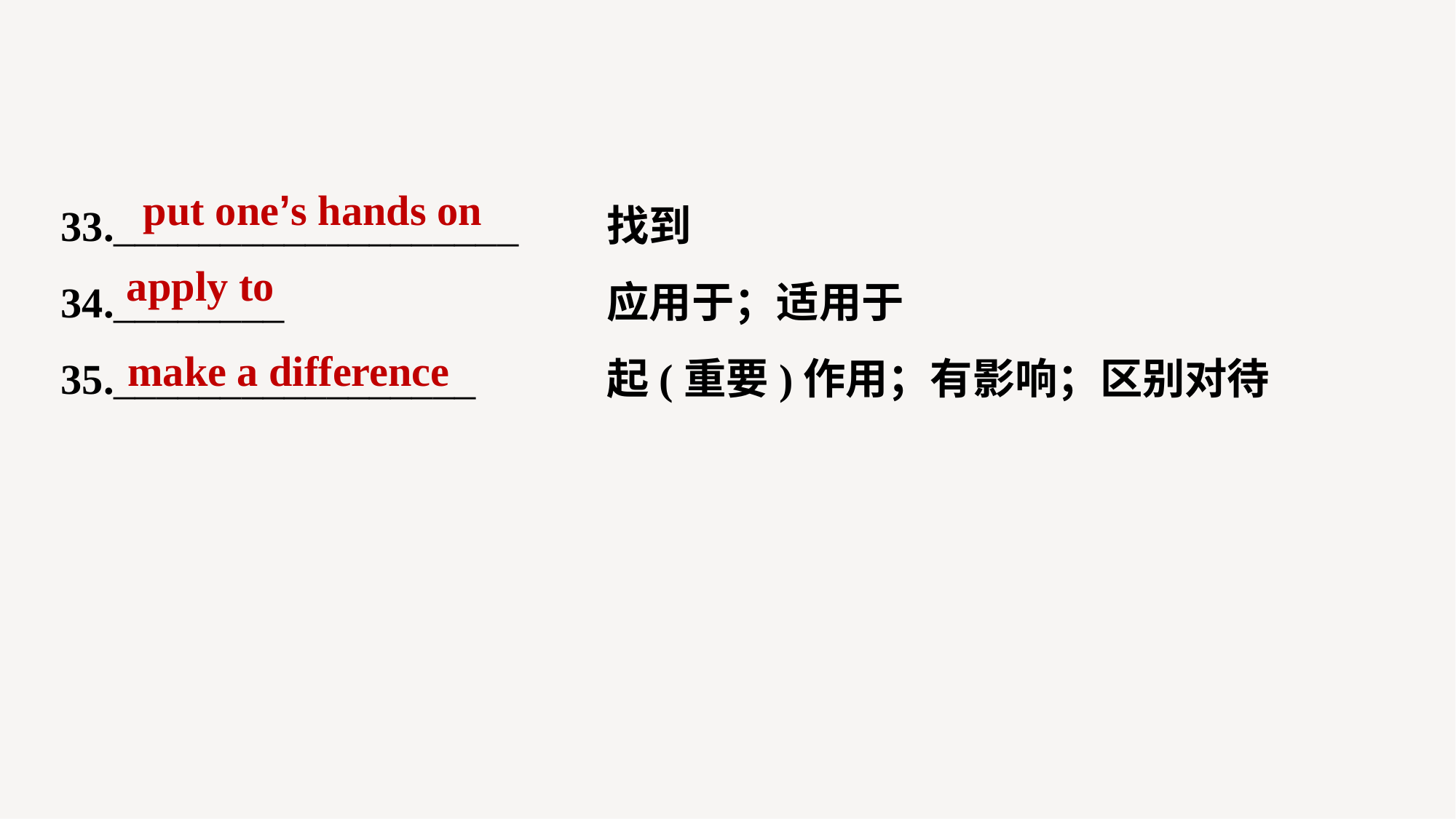

33.___________________ 	找到
34.________ 			应用于；适用于
35._________________ 		起(重要)作用；有影响；区别对待
put one’s hands on
apply to
make a difference